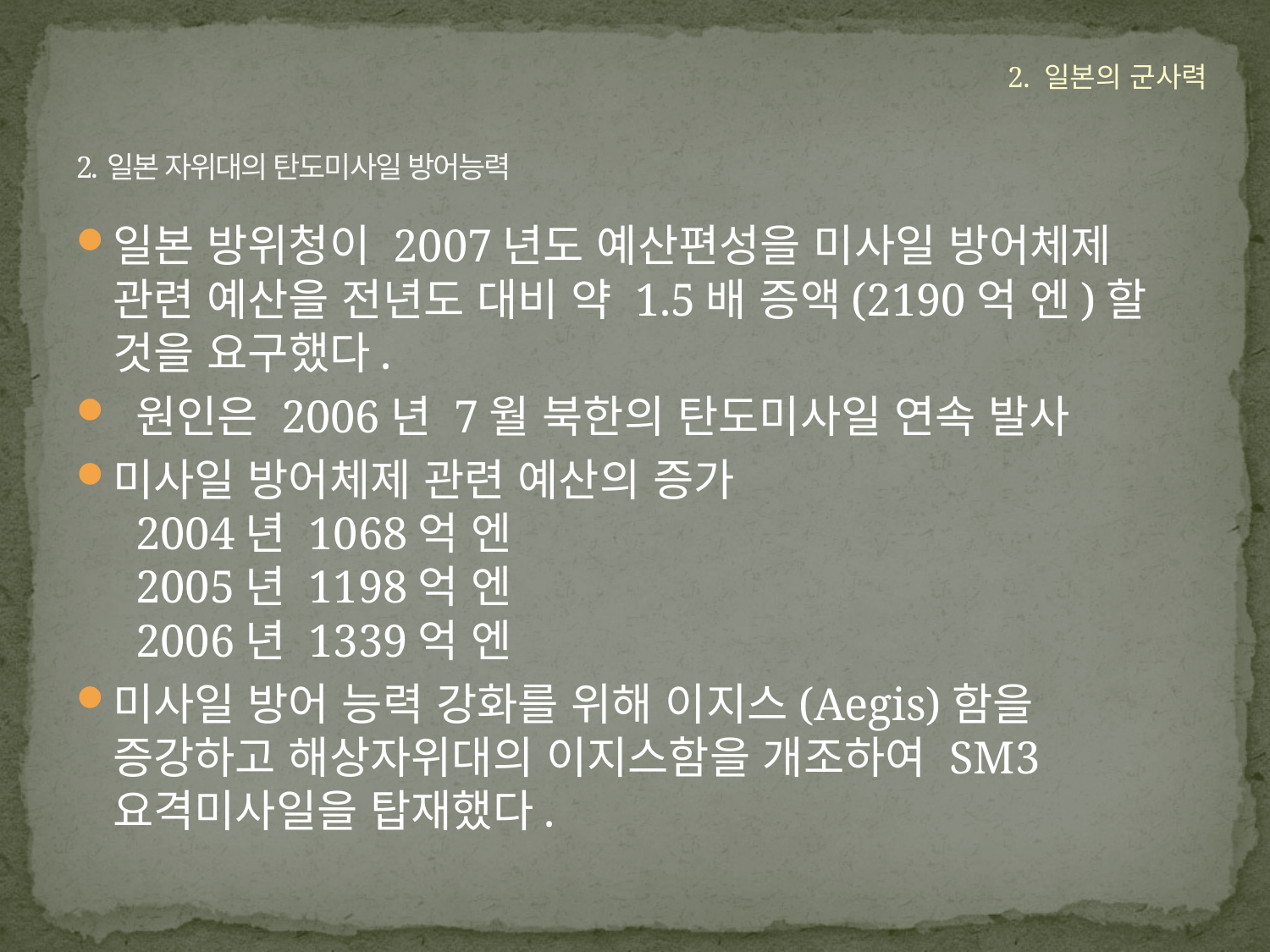

2. 일본의 군사력
# 2. 일본 자위대의 탄도미사일 방어능력
일본 방위청이 2007년도 예산편성을 미사일 방어체제 관련 예산을 전년도 대비 약 1.5배 증액(2190억 엔)할 것을 요구했다.
 원인은 2006년 7월 북한의 탄도미사일 연속 발사
미사일 방어체제 관련 예산의 증가
 2004년 1068억 엔
 2005년 1198억 엔
 2006년 1339억 엔
미사일 방어 능력 강화를 위해 이지스(Aegis)함을 증강하고 해상자위대의 이지스함을 개조하여 SM3 요격미사일을 탑재했다.